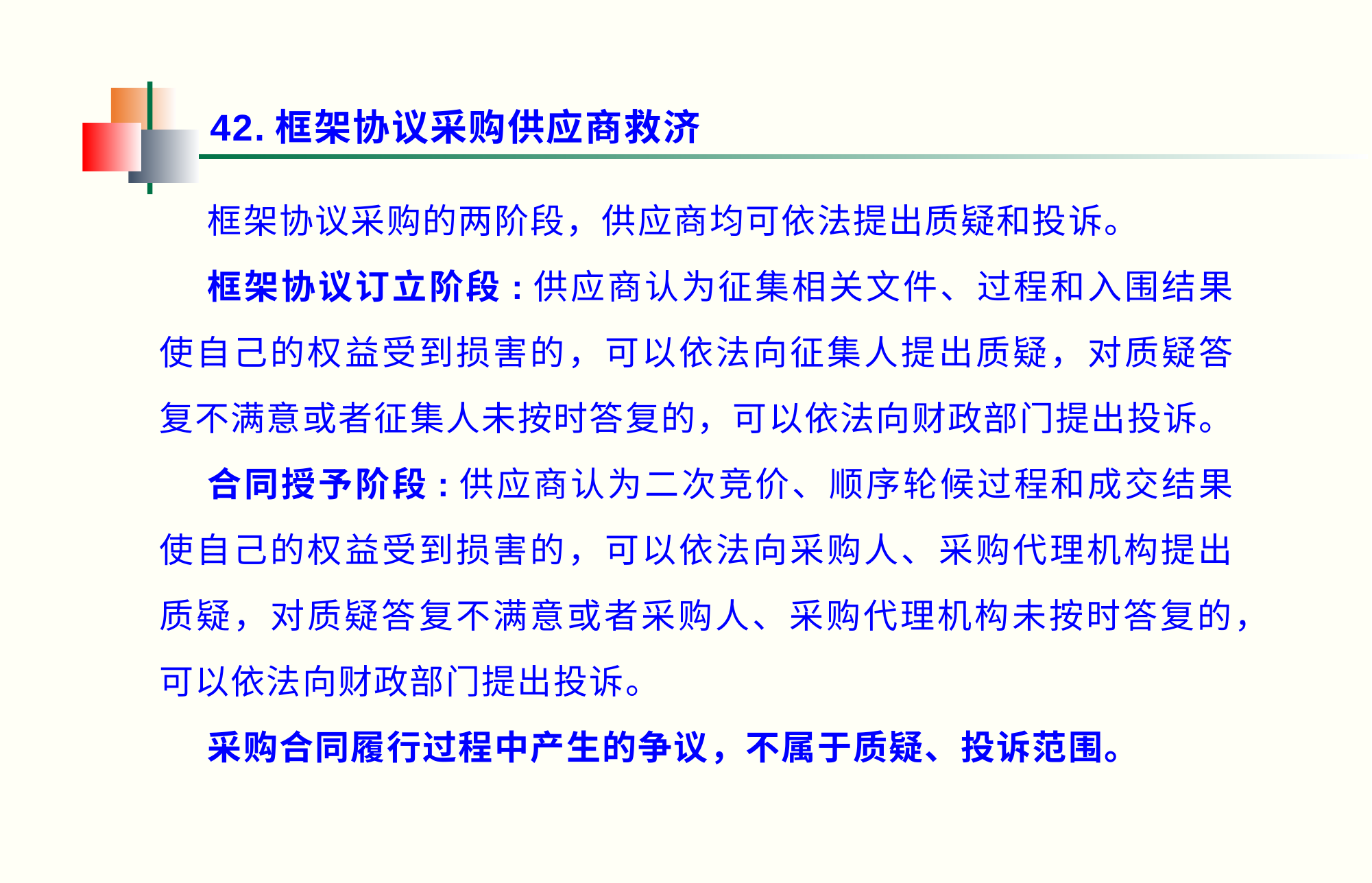

42.框架协议采购供应商救济
框架协议采购的两阶段，供应商均可依法提出质疑和投诉。
框架协议订立阶段:供应商认为征集相关文件、过程和入围结果使自己的权益受到损害的，可以依法向征集人提出质疑，对质疑答复不满意或者征集人未按时答复的，可以依法向财政部门提出投诉。
合同授予阶段:供应商认为二次竞价、顺序轮候过程和成交结果使自己的权益受到损害的，可以依法向采购人、采购代理机构提出质疑，对质疑答复不满意或者采购人、采购代理机构未按时答复的，可以依法向财政部门提出投诉。
采购合同履行过程中产生的争议，不属于质疑、投诉范围。